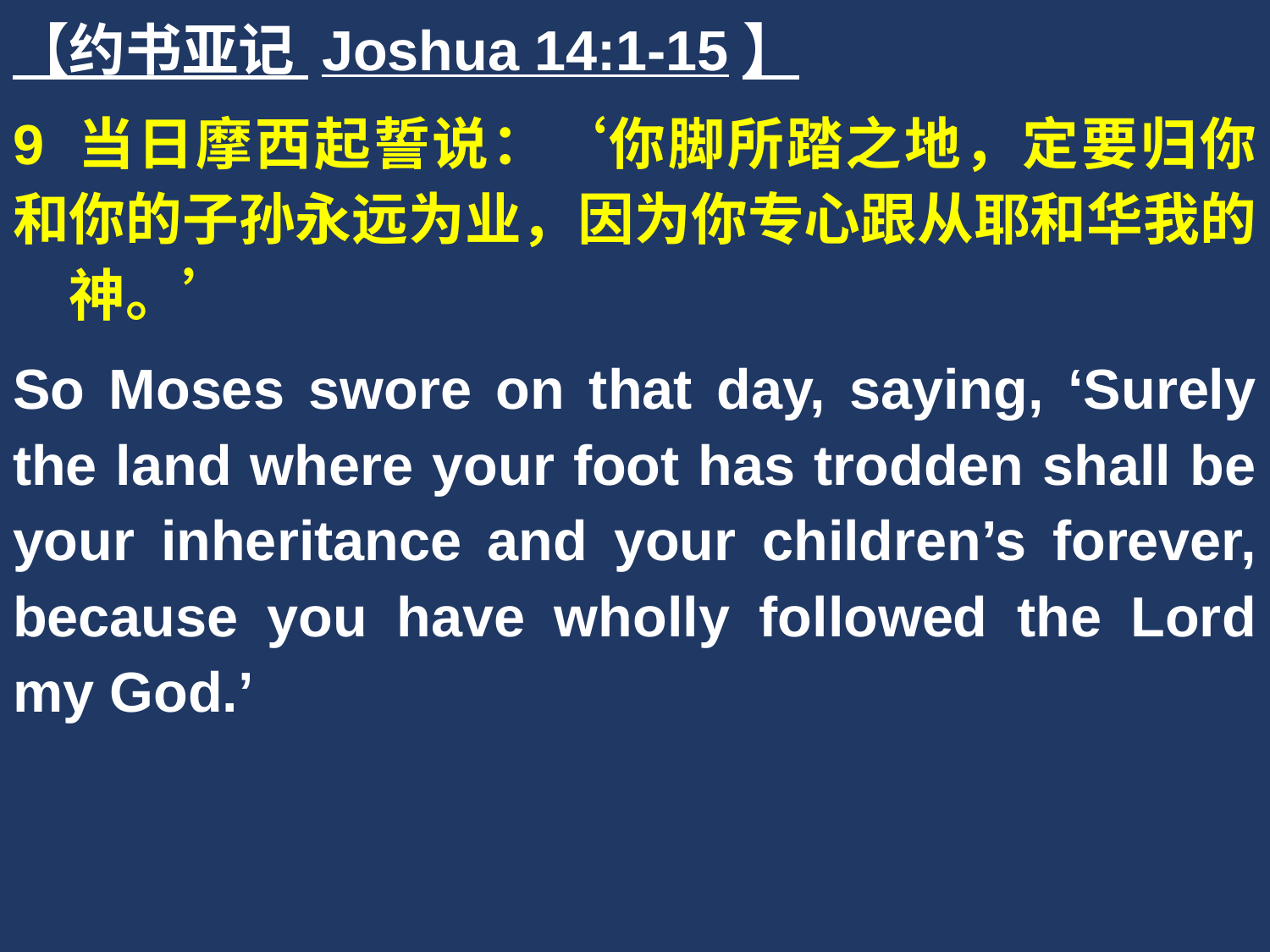

【约书亚记 Joshua 14:1-15】
9 当日摩西起誓说：‘你脚所踏之地，定要归你和你的子孙永远为业，因为你专心跟从耶和华我的　神。’
So Moses swore on that day, saying, ‘Surely the land where your foot has trodden shall be your inheritance and your children’s forever, because you have wholly followed the Lord my God.’